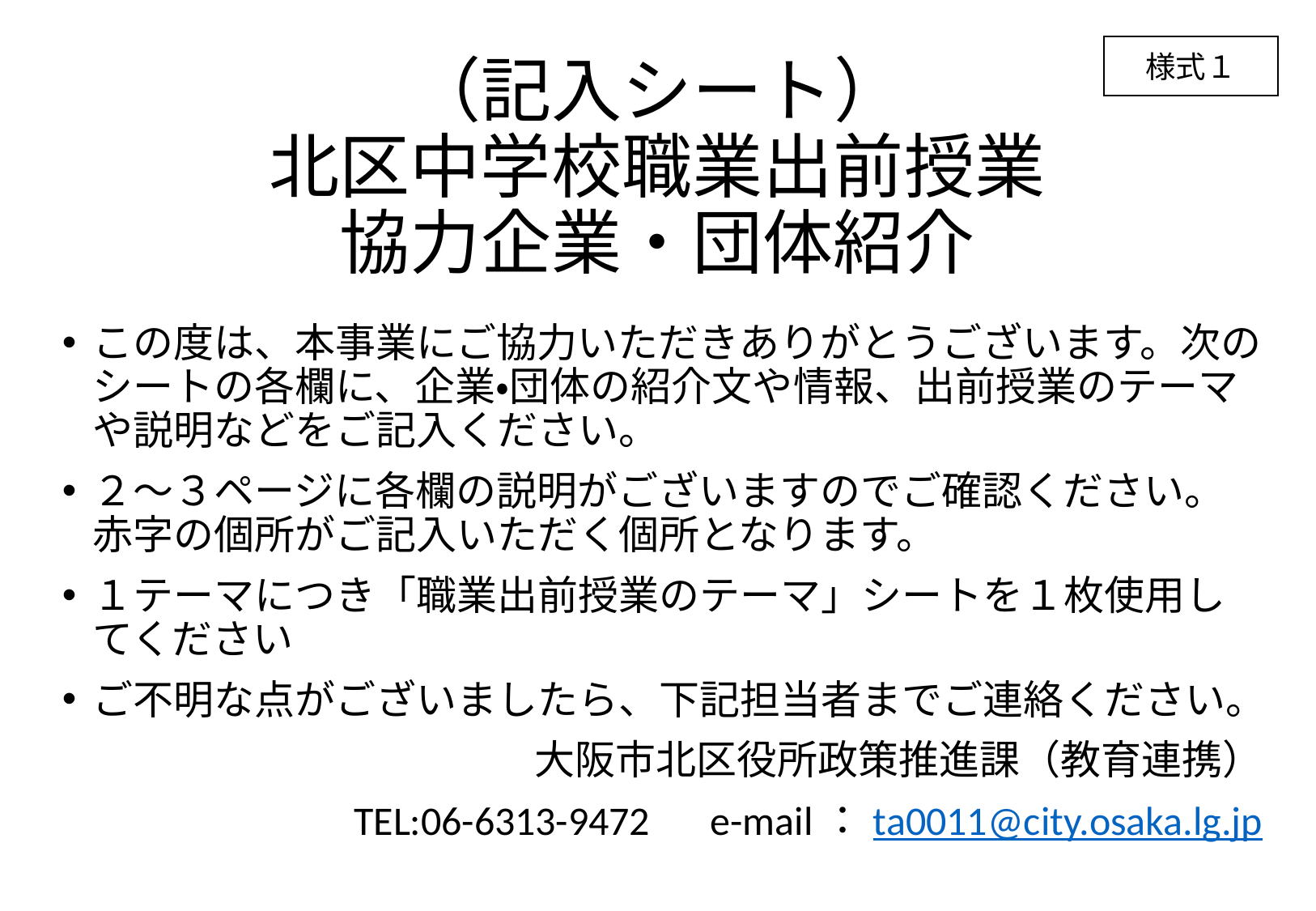

様式１
# （記入シート） 北区中学校職業出前授業 協力企業・団体紹介
この度は、本事業にご協力いただきありがとうございます。次のシートの各欄に、企業・団体の紹介文や情報、出前授業のテーマや説明などをご記入ください。
２～３ページに各欄の説明がございますのでご確認ください。赤字の個所がご記入いただく個所となります。
１テーマにつき「職業出前授業のテーマ」シートを１枚使用してください
ご不明な点がございましたら、下記担当者までご連絡ください。
大阪市北区役所政策推進課（教育連携）
TEL:06-6313-9472　e-mail：ta0011@city.osaka.lg.jp